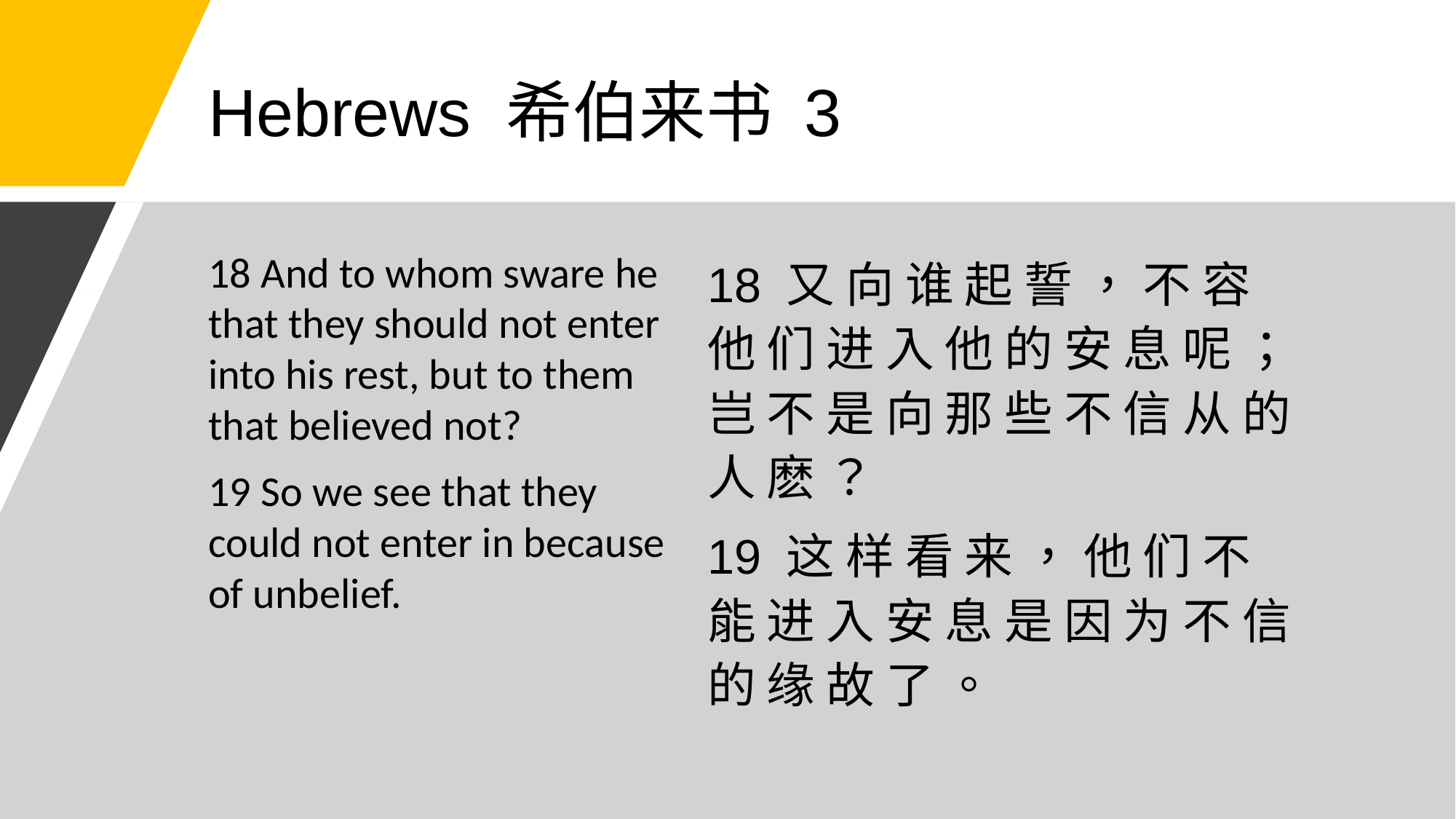

# Hebrews 希伯来书 3

18 And to whom sware he that they should not enter into his rest, but to them that believed not?
19 So we see that they could not enter in because of unbelief.
18 又 向 谁 起 誓 ， 不 容 他 们 进 入 他 的 安 息 呢 ； 岂 不 是 向 那 些 不 信 从 的 人 麽 ？
19 这 样 看 来 ， 他 们 不 能 进 入 安 息 是 因 为 不 信 的 缘 故 了 。